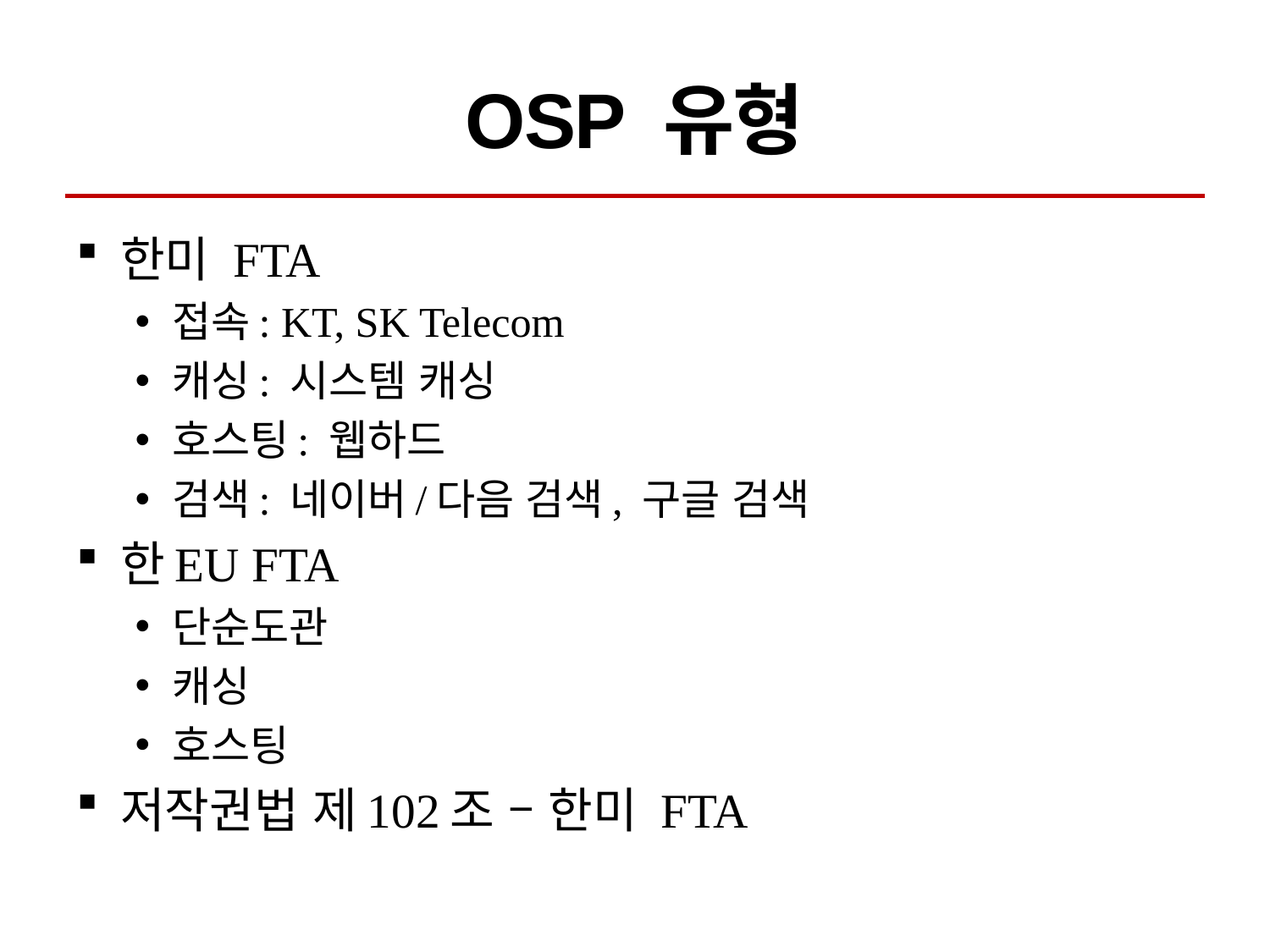

# OSP 유형
한미 FTA
접속: KT, SK Telecom
캐싱: 시스템 캐싱
호스팅: 웹하드
검색: 네이버/다음 검색, 구글 검색
한EU FTA
단순도관
캐싱
호스팅
저작권법 제102조 – 한미 FTA